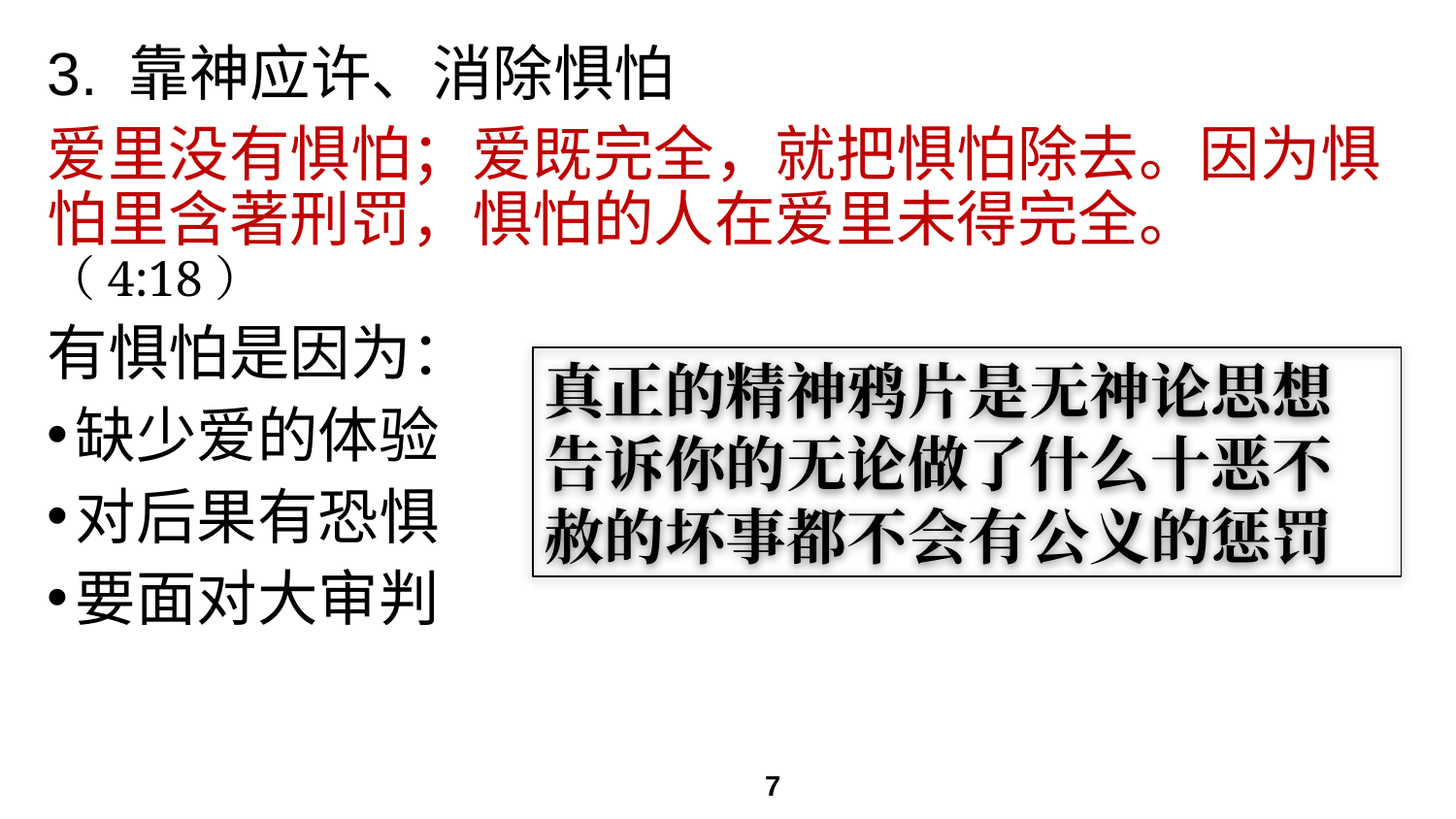

# 3. 靠神应许、消除惧怕
爱里没有惧怕；爱既完全，就把惧怕除去。因为惧怕里含著刑罚，惧怕的人在爱里未得完全。（4:18）
有惧怕是因为：
缺少爱的体验
对后果有恐惧
要面对大审判

真正的精神鸦片是无神论思想告诉你的无论做了什么十恶不赦的坏事都不会有公义的惩罚
7